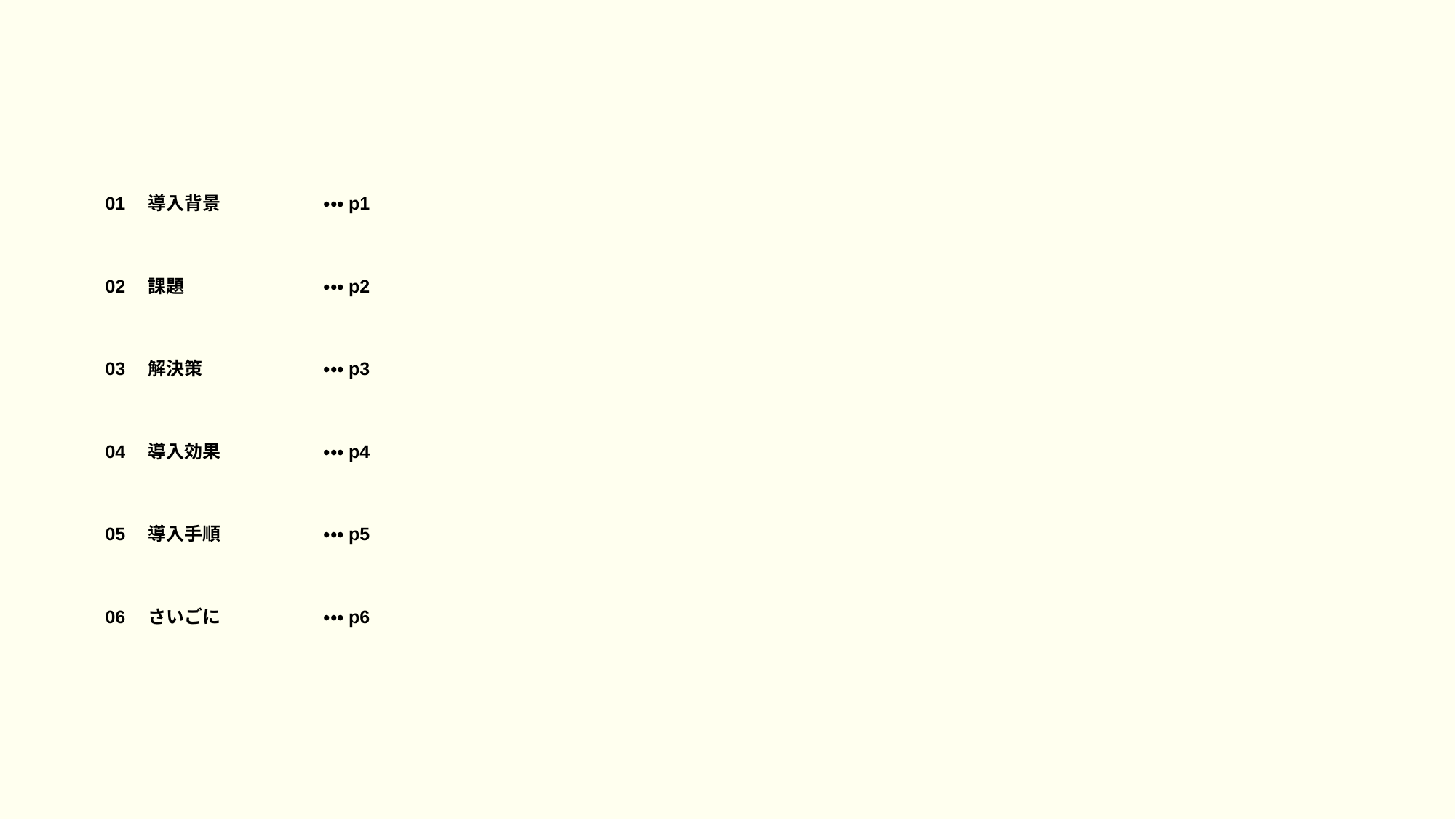

01　導入背景	・・・p1
02　課題		・・・p2
03　解決策		・・・p3
04　導入効果	・・・p4
05　導入手順	・・・p5
06　さいごに	・・・p6